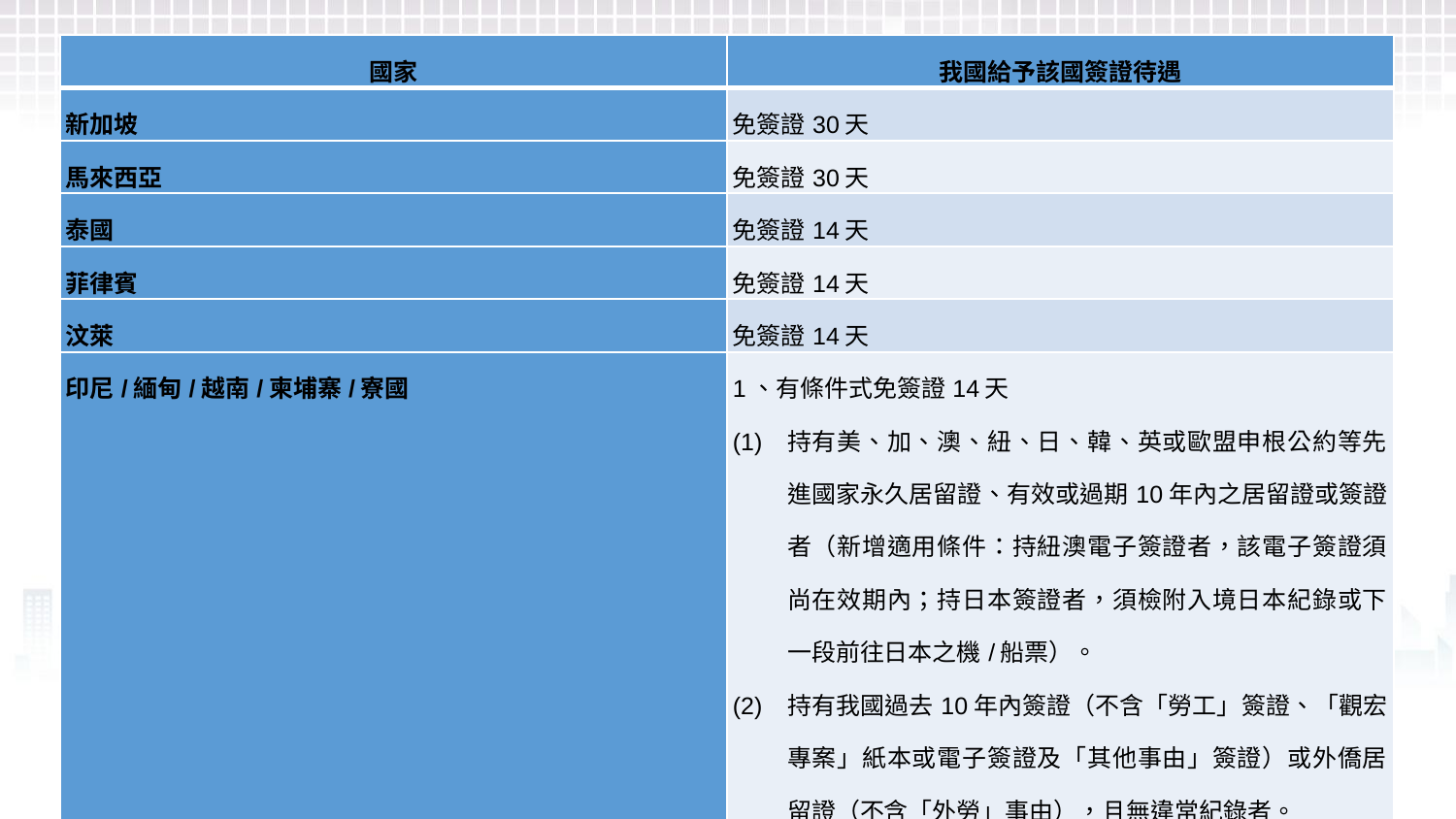

| 國家 | 我國給予該國簽證待遇 |
| --- | --- |
| 新加坡 | 免簽證30天 |
| 馬來西亞 | 免簽證30天 |
| 泰國 | 免簽證14天 |
| 菲律賓 | 免簽證14天 |
| 汶萊 | 免簽證14天 |
| 印尼/緬甸/越南/柬埔寨/寮國 | 1、有條件式免簽證14天 持有美、加、澳、紐、日、韓、英或歐盟申根公約等先進國家永久居留證、有效或過期10年內之居留證或簽證者（新增適用條件：持紐澳電子簽證者，該電子簽證須尚在效期內；持日本簽證者，須檢附入境日本紀錄或下一段前往日本之機/船票）。 持有我國過去10年內簽證（不含「勞工」簽證、「觀宏專案」紙本或電子簽證及「其他事由」簽證）或外僑居留證（不含「外勞」事由），且無違常紀錄者。 2、觀宏專案最長30天免簽證 3、具一定條件中產階級菁英人士2–5年多次入境停留簽證 |